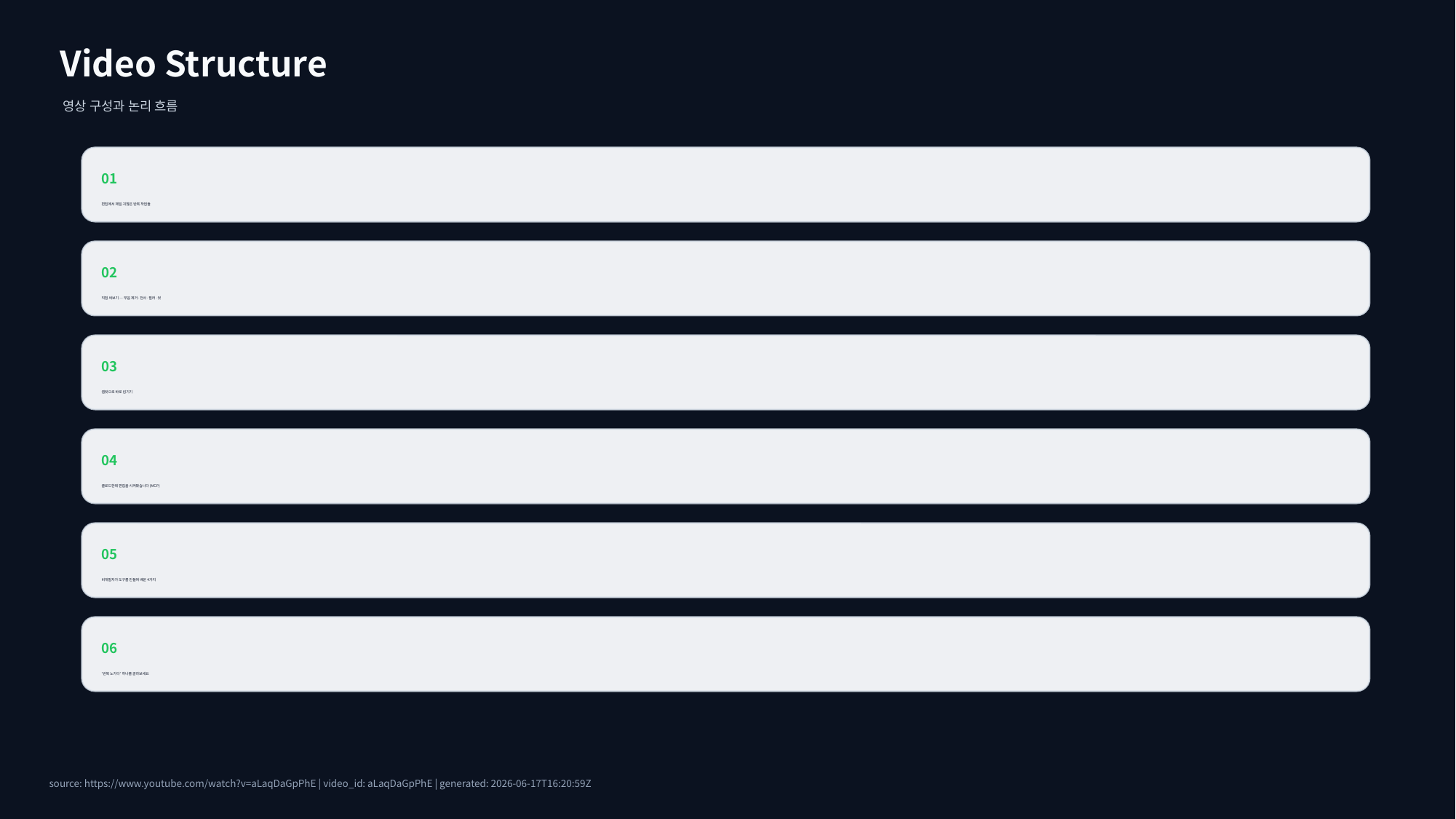

Video Structure
영상 구성과 논리 흐름

01
편집에서 제일 귀찮은 반복 작업들

02
직접 써보기 — 무음 제거·전사·필러·컷

03
캡컷으로 바로 넘기기

04
클로드한테 편집을 시켜봤습니다 (MCP)

05
비개발자가 도구를 만들며 배운 4가지

06
'반복 노가다' 하나를 골라보세요
source: https://www.youtube.com/watch?v=aLaqDaGpPhE | video_id: aLaqDaGpPhE | generated: 2026-06-17T16:20:59Z